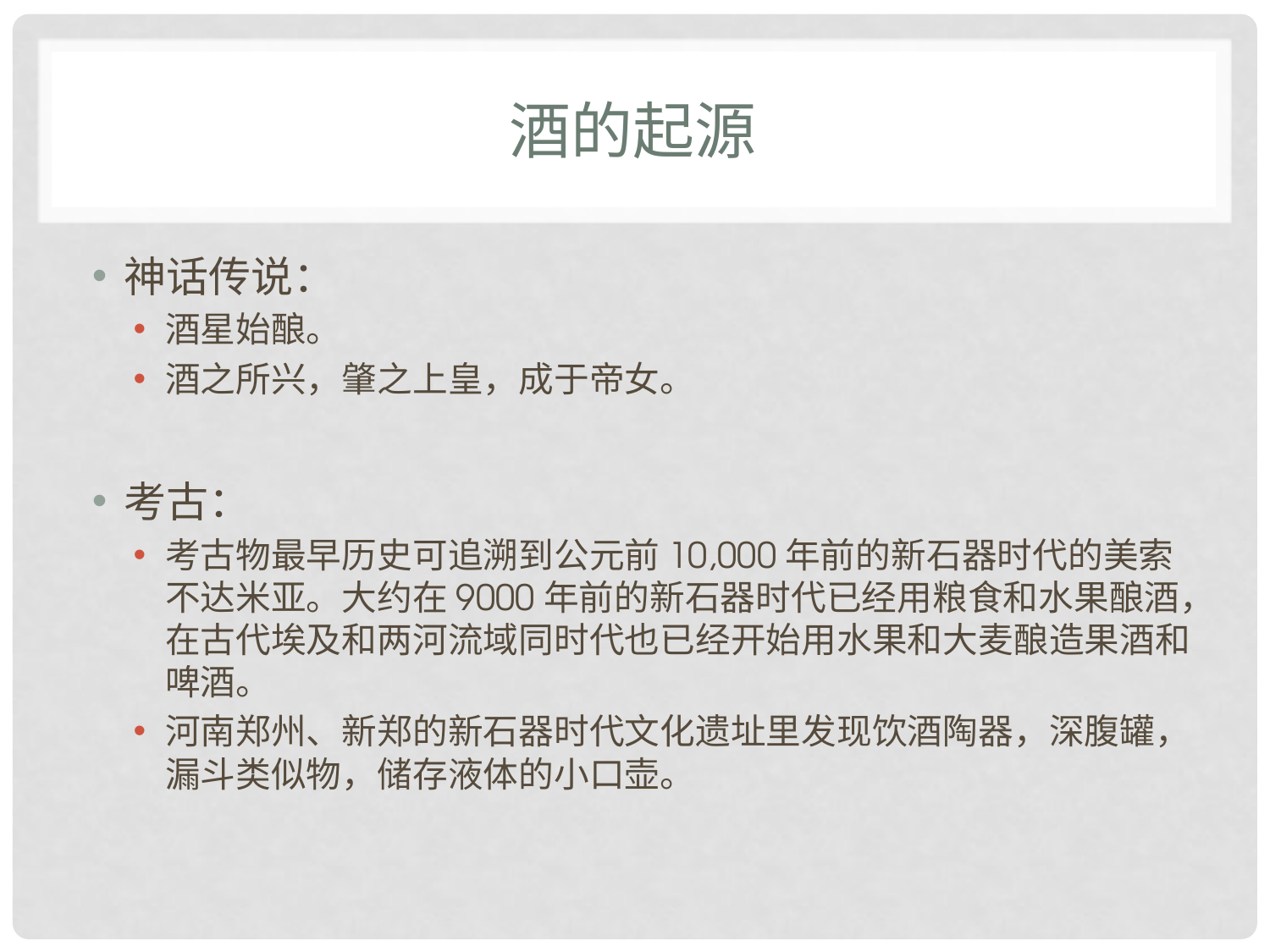

# 酒的起源
神话传说：
酒星始酿。
酒之所兴，肇之上皇，成于帝女。

考古：
考古物最早历史可追溯到公元前10,000年前的新石器时代的美索不达米亚。大约在9000年前的新石器时代已经用粮食和水果酿酒，在古代埃及和两河流域同时代也已经开始用水果和大麦酿造果酒和啤酒。
河南郑州、新郑的新石器时代文化遗址里发现饮酒陶器，深腹罐，漏斗类似物，储存液体的小口壶。